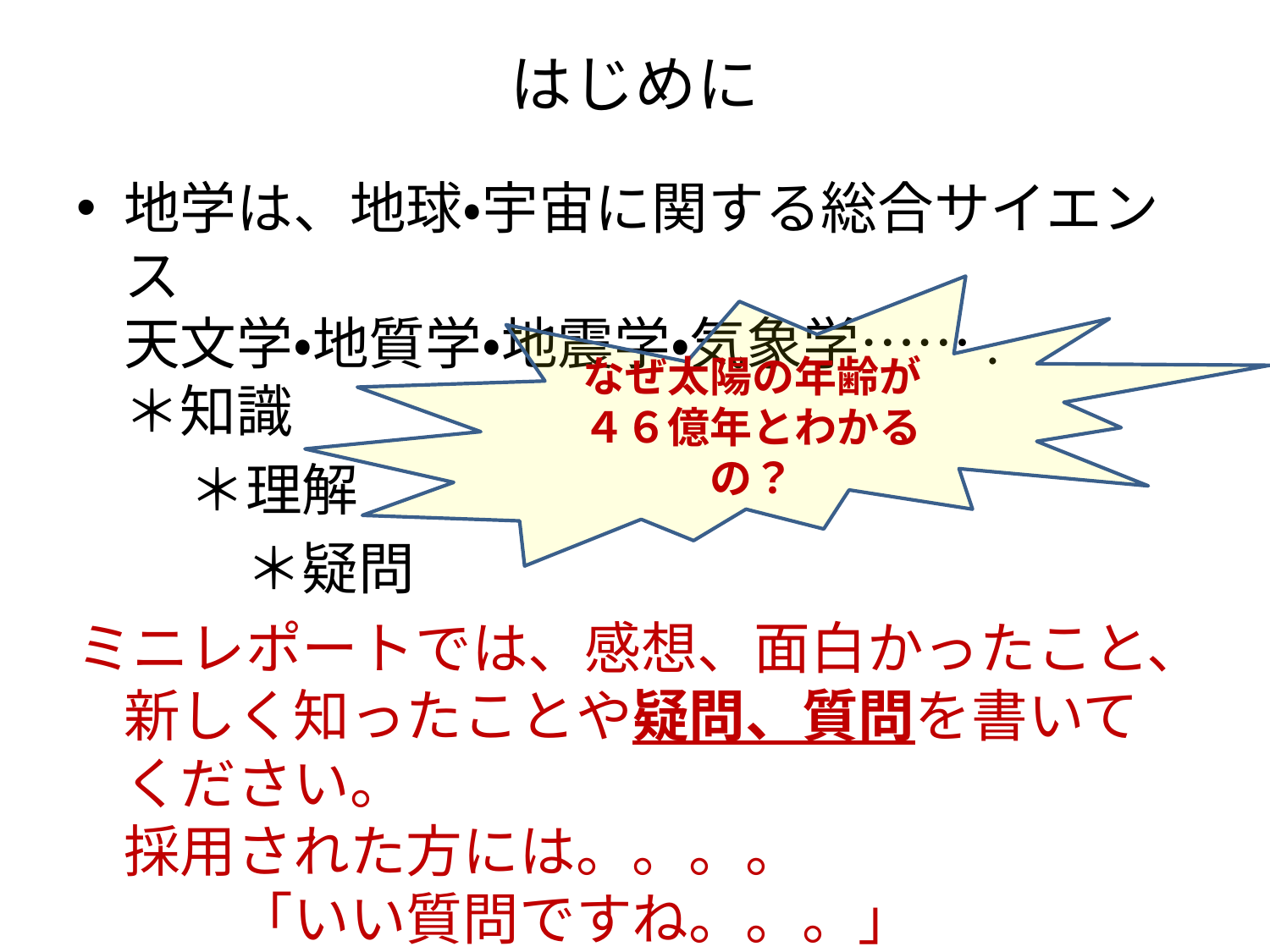

# はじめに
地学は、地球・宇宙に関する総合サイエンス
天文学・地質学・地震学・気象学…….
＊知識
　　＊理解
　　　＊疑問
ミニレポートでは、感想、面白かったこと、新しく知ったことや疑問、質問を書いてください。
採用された方には。。。。
　　「いい質問ですね。。。」
なぜ太陽の年齢が
４６億年とわかるの？